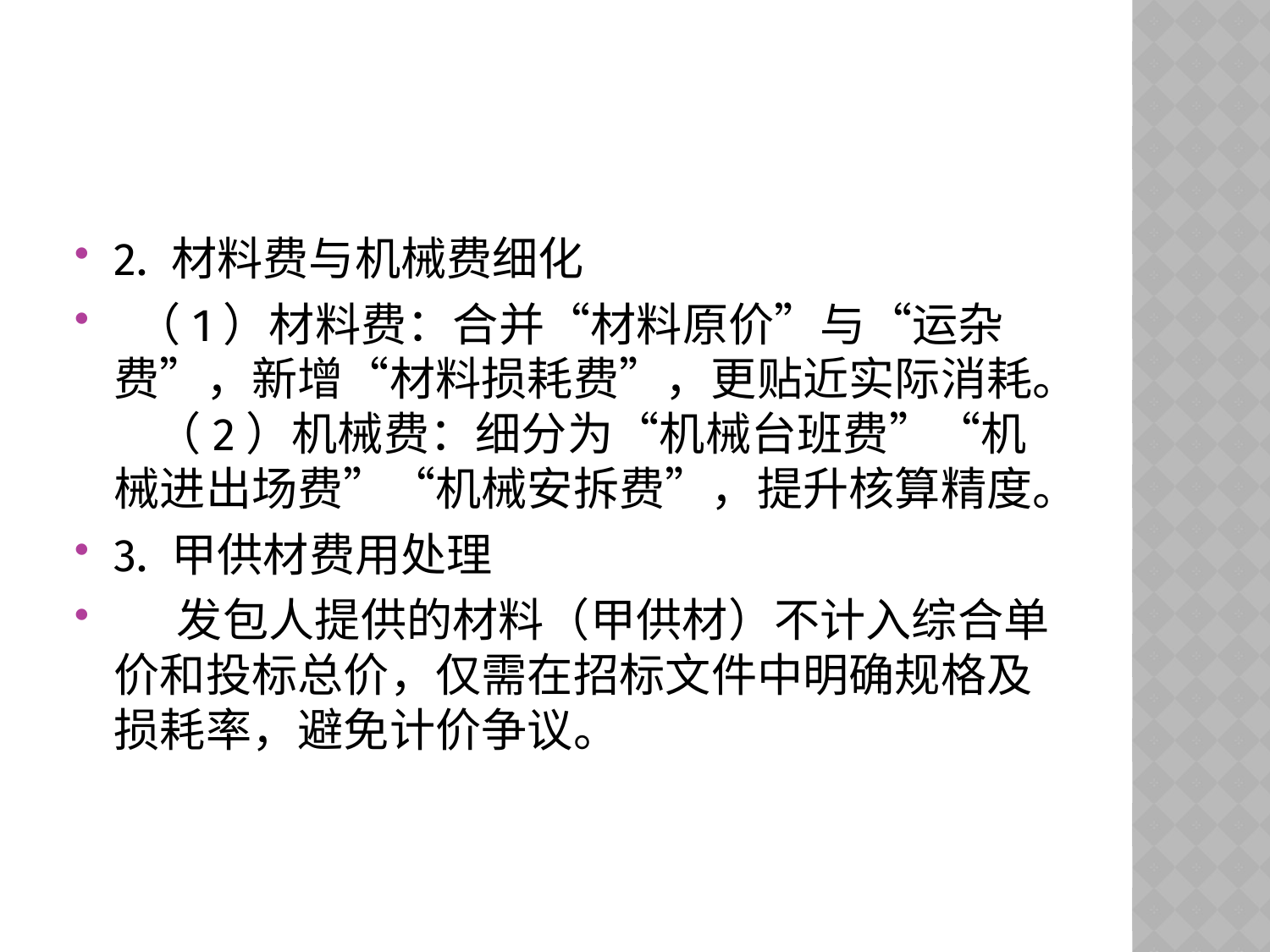

#
2. 材料费与机械费细化
 （1）材料费：合并“材料原价”与“运杂费”，新增“材料损耗费”，更贴近实际消耗。    （2）机械费：细分为“机械台班费”“机械进出场费”“机械安拆费”，提升核算精度。
3. 甲供材费用处理
     发包人提供的材料（甲供材）不计入综合单价和投标总价，仅需在招标文件中明确规格及损耗率，避免计价争议。